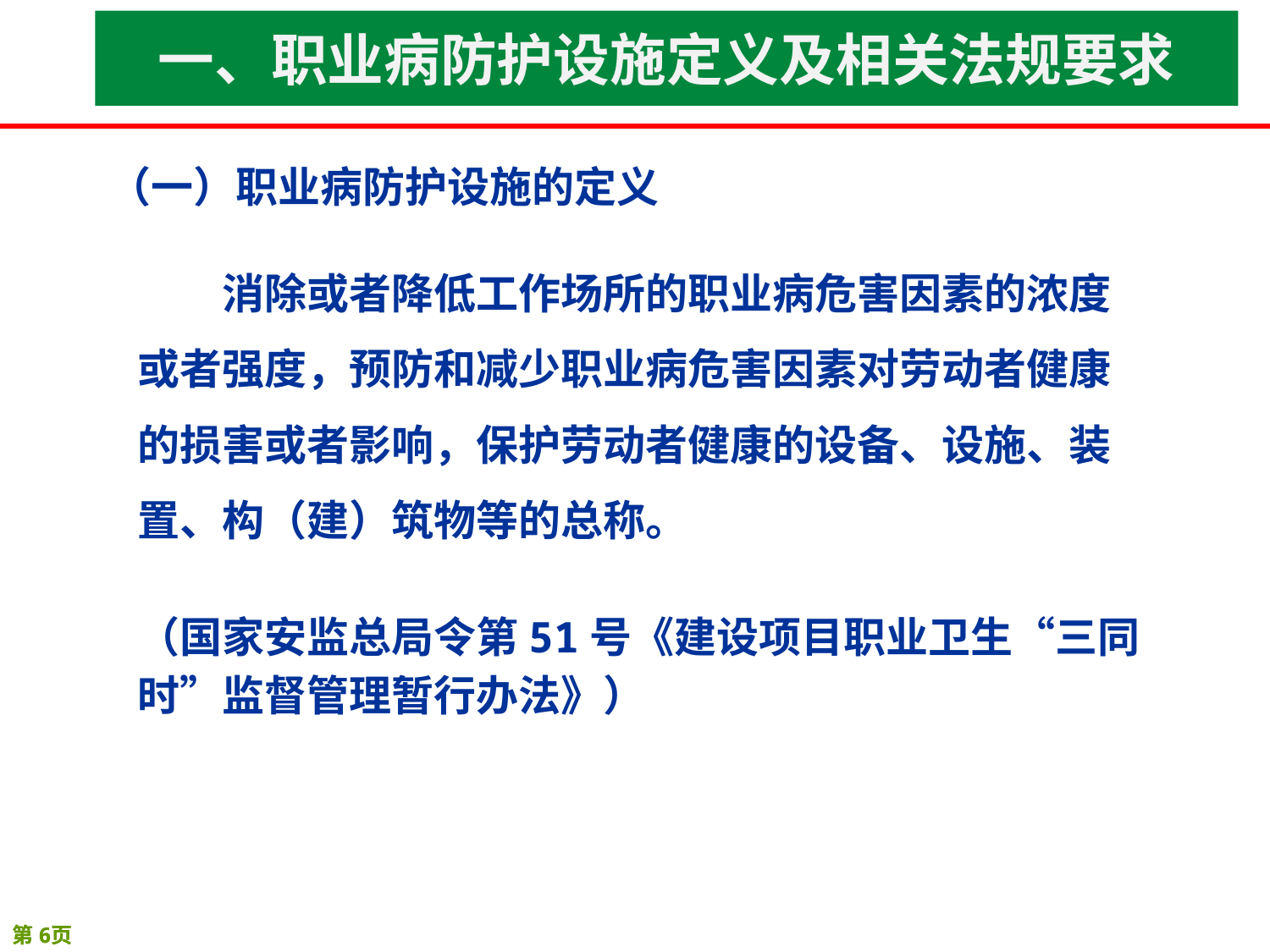

一、职业病防护设施定义及相关法规要求

（一）职业病防护设施的定义
	消除或者降低工作场所的职业病危害因素的浓度

或者强度，预防和减少职业病危害因素对劳动者健康

的损害或者影响，保护劳动者健康的设备、设施、装

置、构（建）筑物等的总称。

（国家安监总局令第51号《建设项目职业卫生“三同时”监督管理暂行办法》）